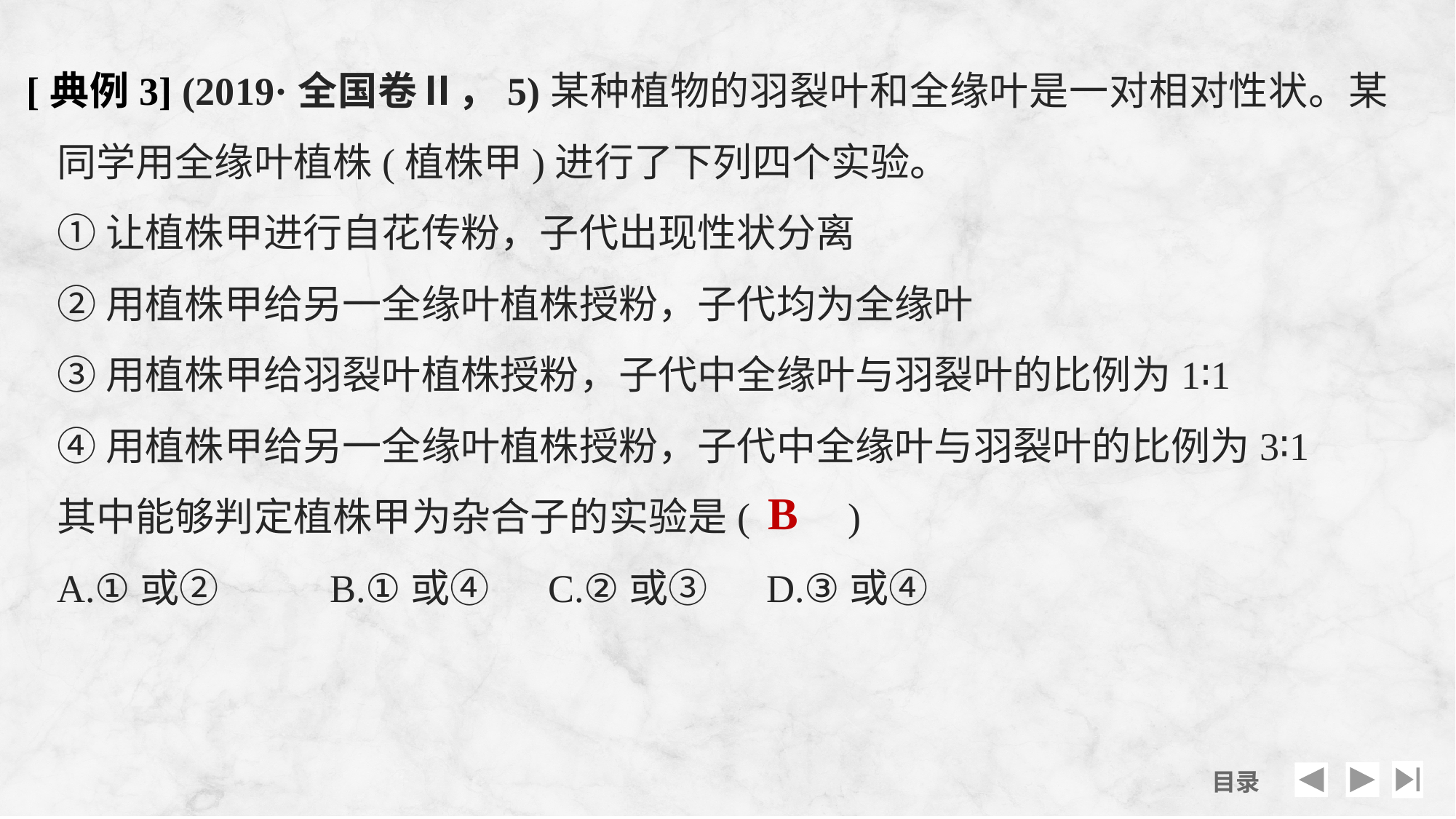

[典例3] (2019·全国卷Ⅱ，5)某种植物的羽裂叶和全缘叶是一对相对性状。某同学用全缘叶植株(植株甲)进行了下列四个实验。
①让植株甲进行自花传粉，子代出现性状分离
②用植株甲给另一全缘叶植株授粉，子代均为全缘叶
③用植株甲给羽裂叶植株授粉，子代中全缘叶与羽裂叶的比例为1∶1
④用植株甲给另一全缘叶植株授粉，子代中全缘叶与羽裂叶的比例为3∶1
其中能够判定植株甲为杂合子的实验是(　　)
A.①或②  	B.①或④	C.②或③  	D.③或④
B